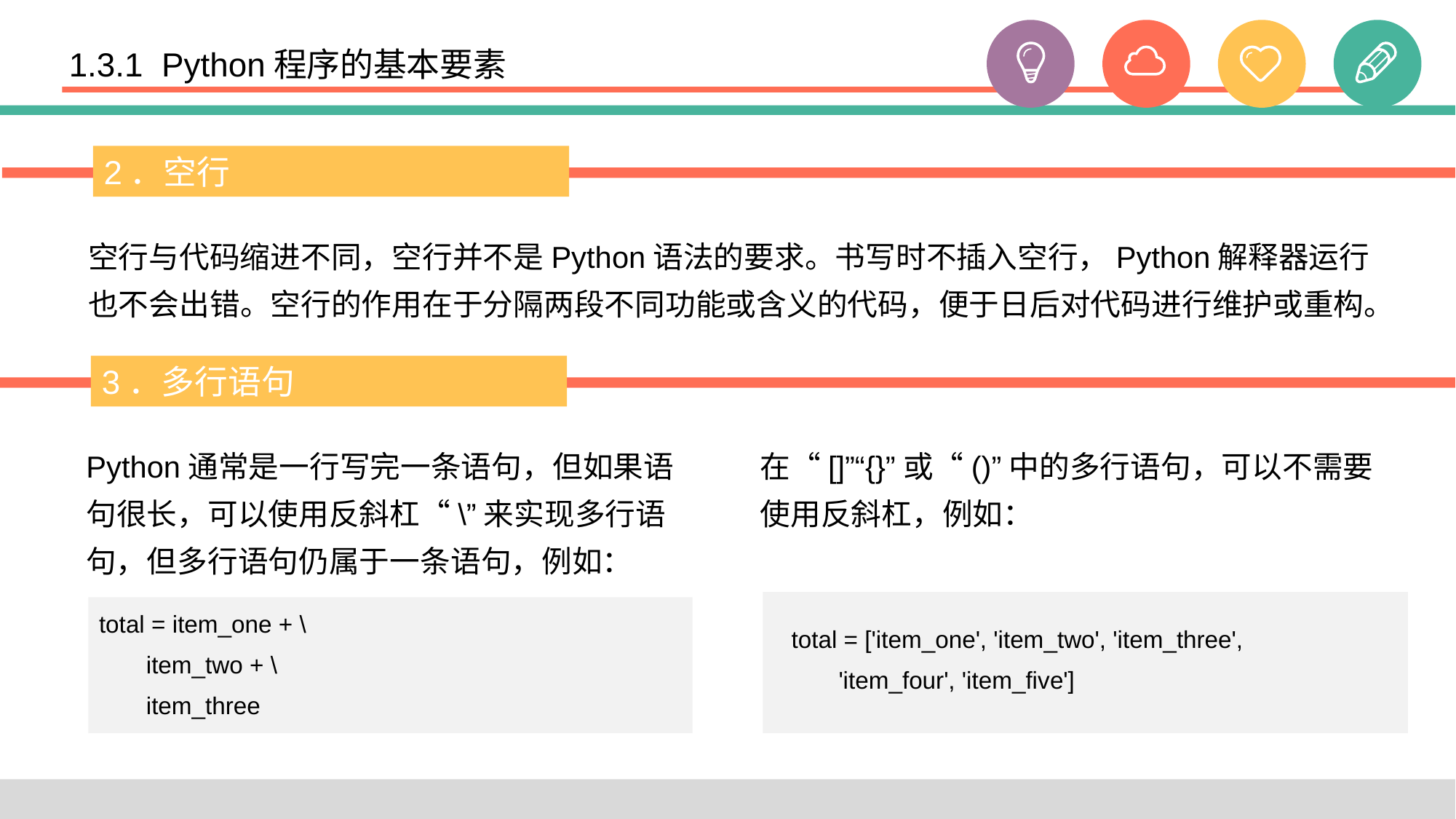

# 1.3.1  Python程序的基本要素
2．空行

空行与代码缩进不同，空行并不是Python语法的要求。书写时不插入空行，Python解释器运行也不会出错。空行的作用在于分隔两段不同功能或含义的代码，便于日后对代码进行维护或重构。
3．多行语句

在“[]”“{}”或“()”中的多行语句，可以不需要使用反斜杠，例如：
Python通常是一行写完一条语句，但如果语句很长，可以使用反斜杠“\”来实现多行语句，但多行语句仍属于一条语句，例如：
total = item_one + \
       item_two + \
       item_three

total = ['item_one', 'item_two', 'item_three',
       'item_four', 'item_five']